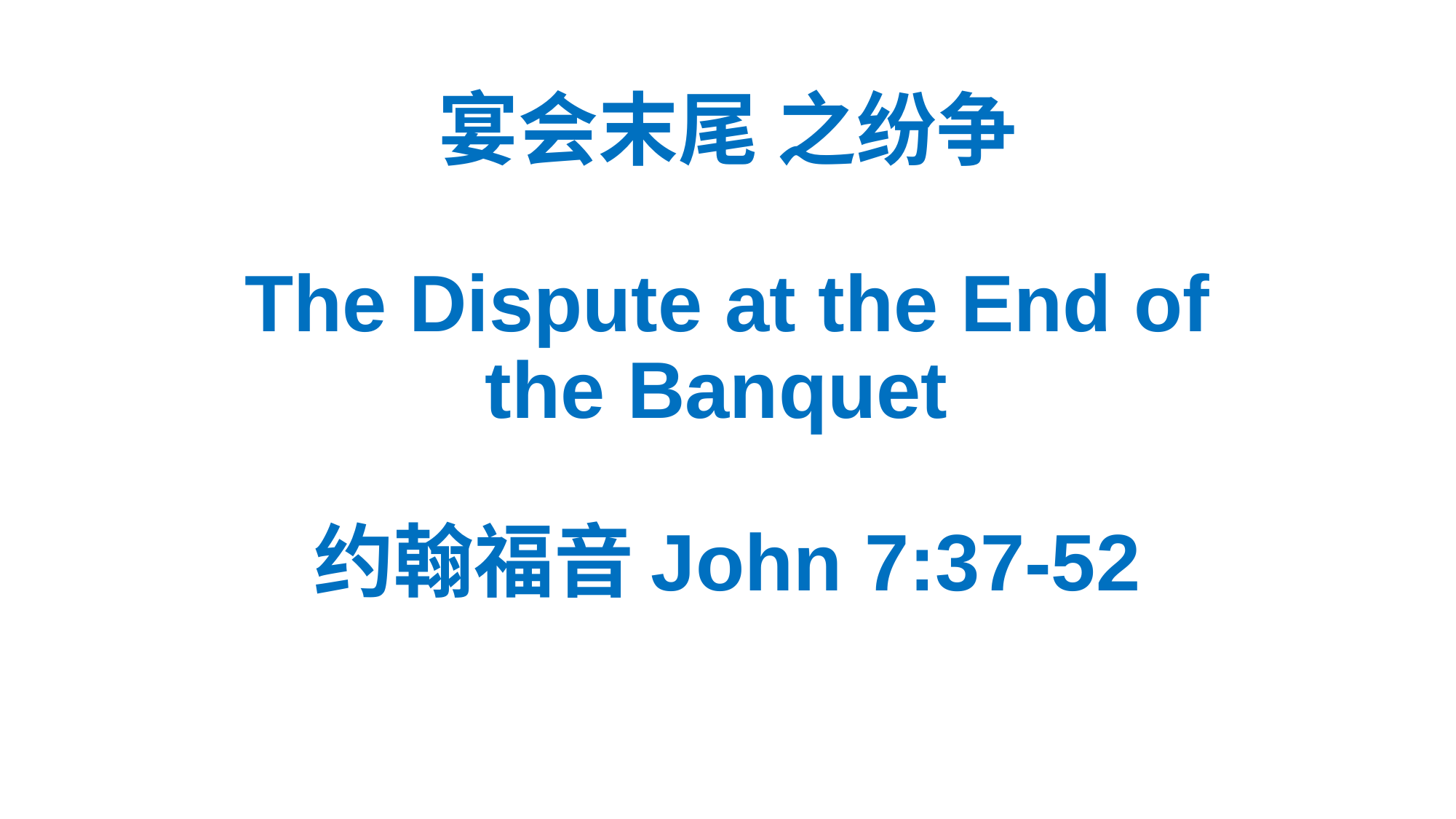

# 宴会末尾 之纷争 The Dispute at the End of the Banquet 约翰福音John 7:37-52